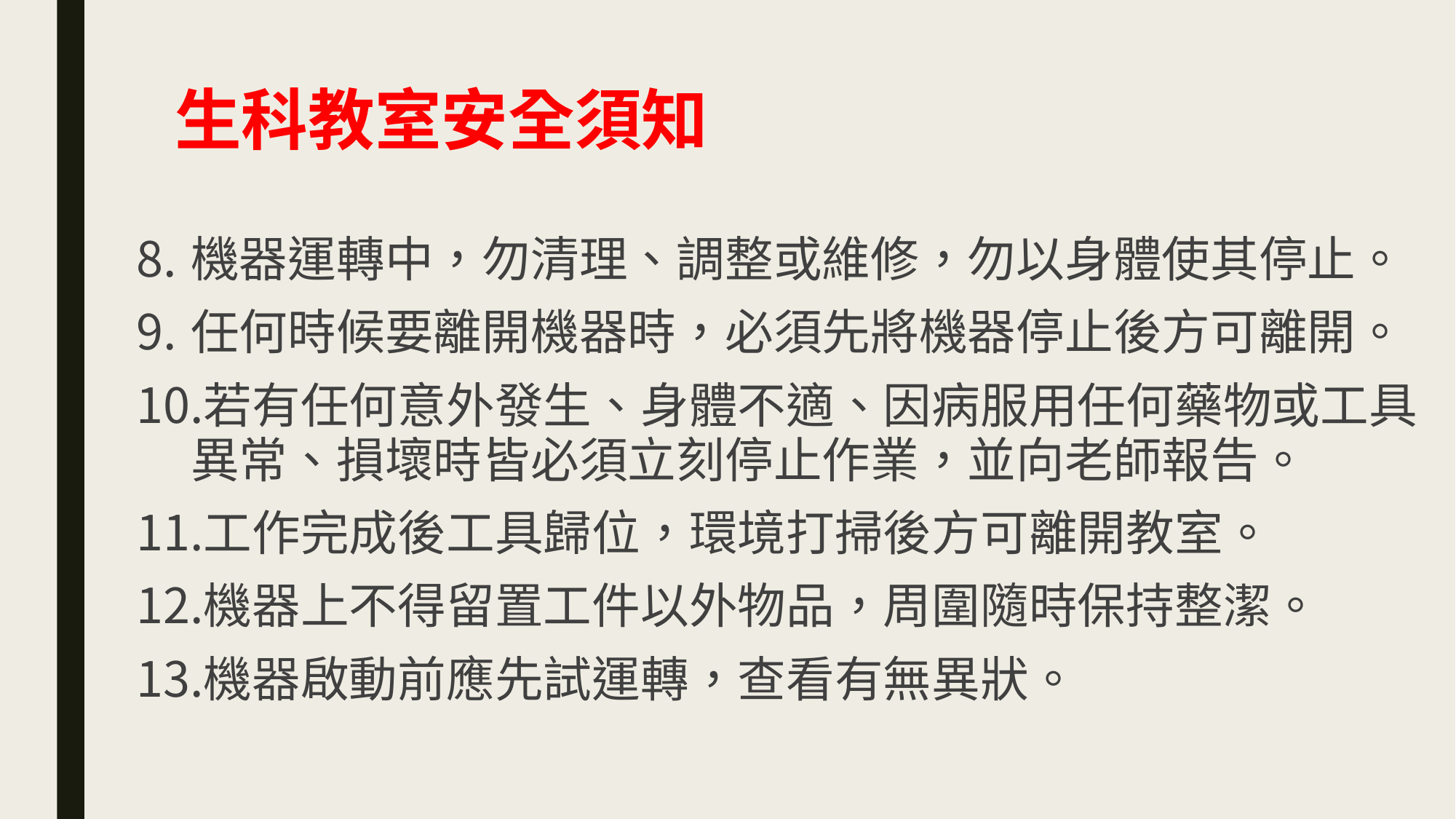

# 生科教室安全須知
機器運轉中，勿清理、調整或維修，勿以身體使其停止。
任何時候要離開機器時，必須先將機器停止後方可離開。
若有任何意外發生、身體不適、因病服用任何藥物或工具異常、損壞時皆必須立刻停止作業，並向老師報告。
工作完成後工具歸位，環境打掃後方可離開教室。
機器上不得留置工件以外物品，周圍隨時保持整潔。
機器啟動前應先試運轉，查看有無異狀。